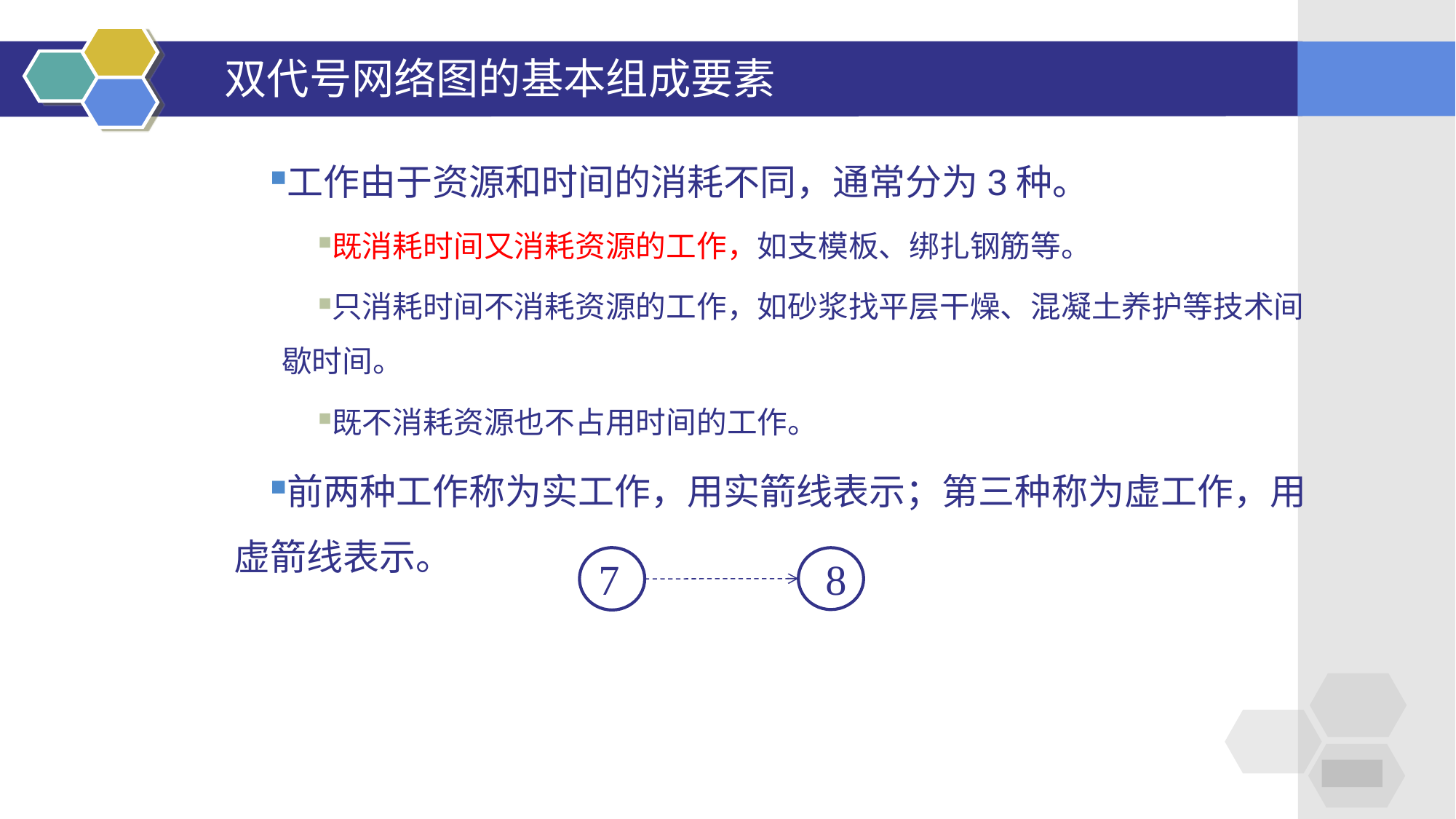

# 双代号网络图的基本组成要素
工作由于资源和时间的消耗不同，通常分为3种。
既消耗时间又消耗资源的工作，如支模板、绑扎钢筋等。
只消耗时间不消耗资源的工作，如砂浆找平层干燥、混凝土养护等技术间歇时间。
既不消耗资源也不占用时间的工作。
前两种工作称为实工作，用实箭线表示；第三种称为虚工作，用虚箭线表示。

7
8

4